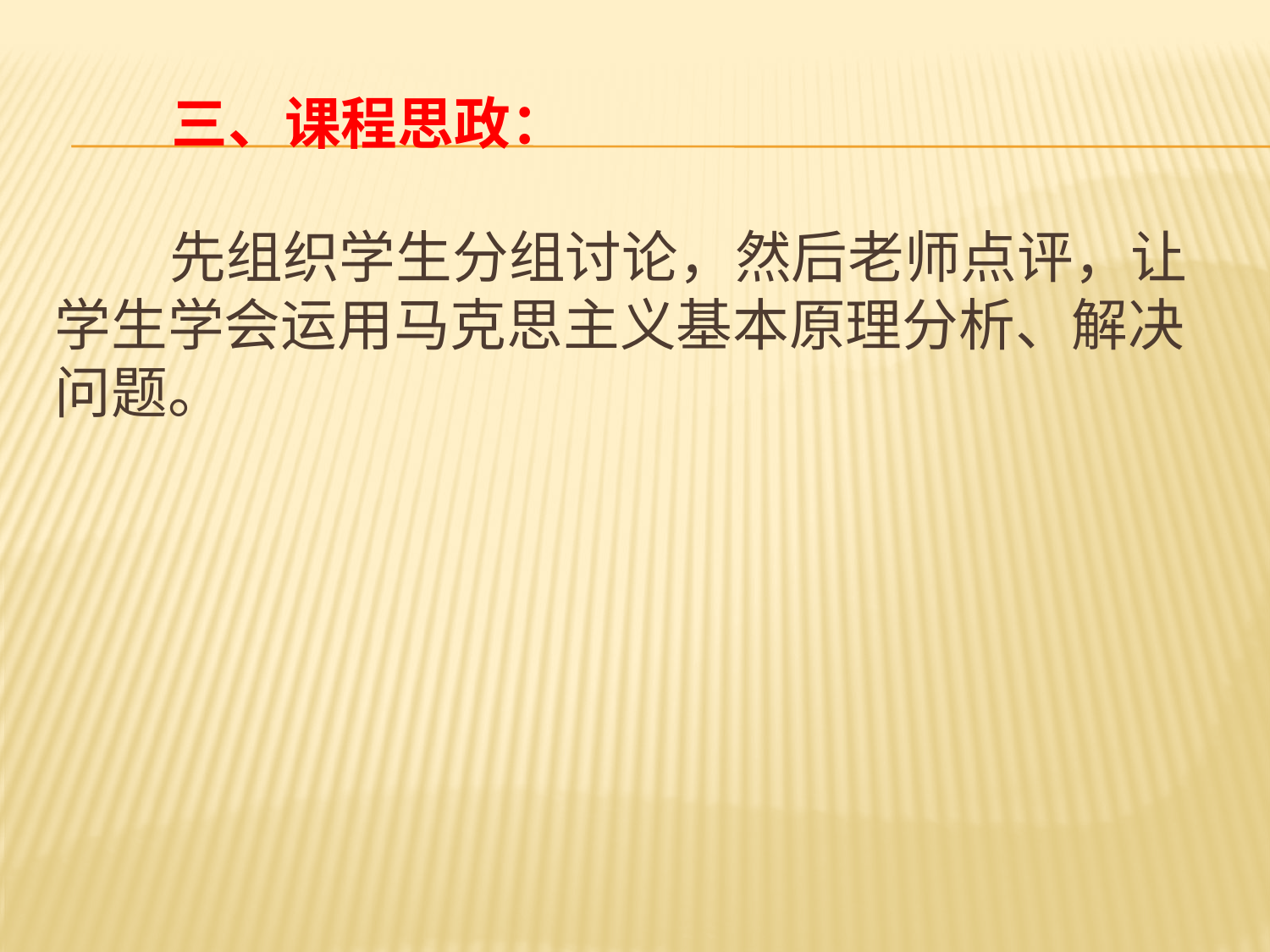

# 三、课程思政：
        先组织学生分组讨论，然后老师点评，让学生学会运用马克思主义基本原理分析、解决问题。